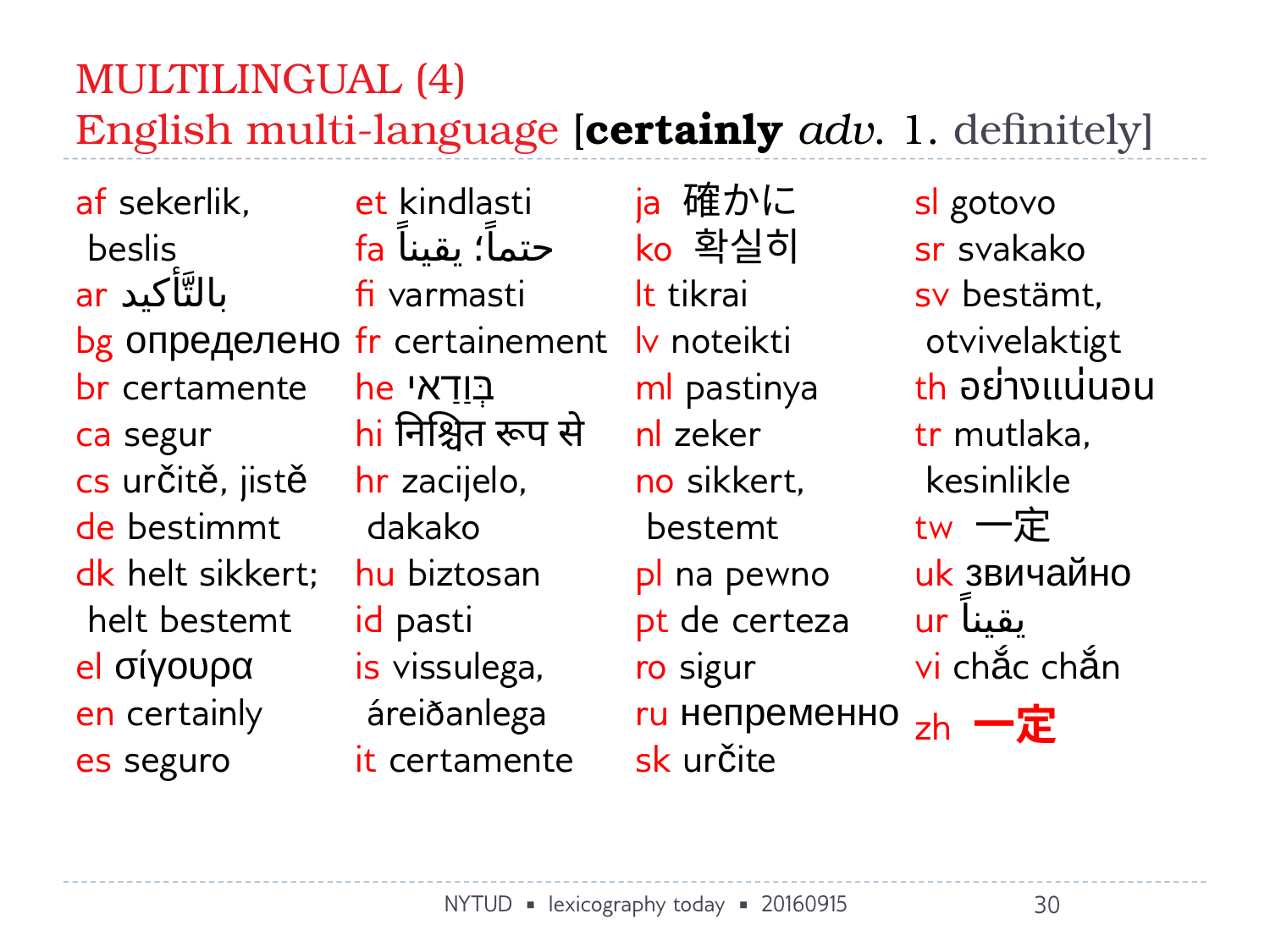

# MULTILINGUAL (4) English multi-language [certainly adv. 1. definitely]
af sekerlik,
 beslis
ar بالتَّأكيد
bg определено
br certamente
ca segur
cs určitě, jistě
de bestimmt
dk helt sikkert;
 helt bestemt
el σίγουρα
en certainly
es seguro
et kindlasti
fa حتماً؛ یقیناً
fi varmasti
fr certainement
he בְּוַדַאי
hi निश्चित रूप से
hr zacijelo,
 dakako
hu biztosan
id pasti
is vissulega,
 áreiðanlega
it certamente
ja 確かに
ko 확실히
lt tikrai
lv noteikti
ml pastinya
nl zeker
no sikkert,
 bestemt
pl na pewno
pt de certeza
ro sigur
ru непременно
sk určite
sl gotovo
sr svakako
sv bestämt,
 otvivelaktigt
th อย่างแน่นอน
tr mutlaka,
 kesinlikle
tw 一定
uk звичайно
ur یقیناً
vi chắc chắn
zh 一定
NYTUD  ▪  lexicography today  ▪  20160915
30